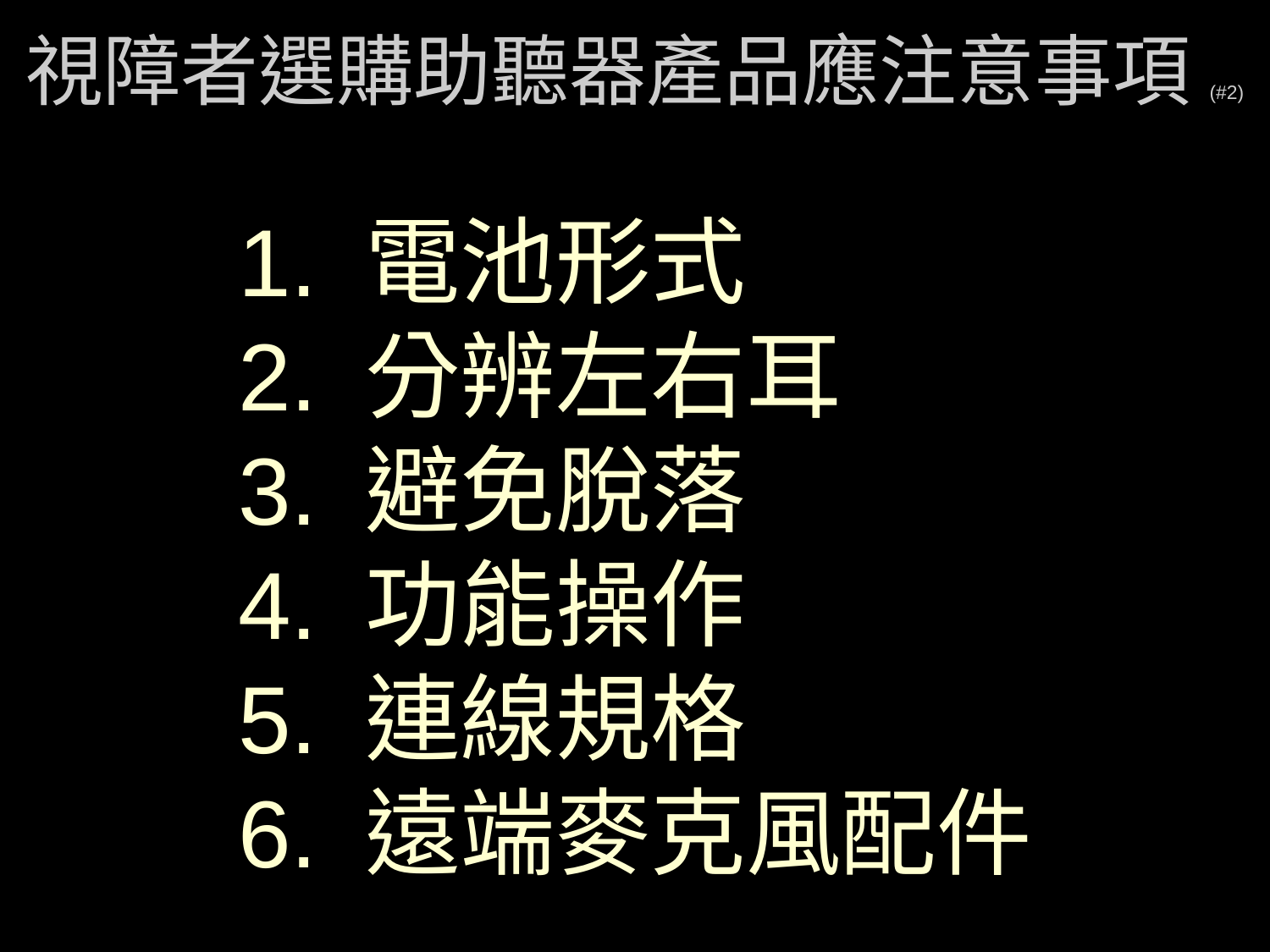

# 視障者選購助聽器產品應注意事項(#2)
電池形式
分辨左右耳
避免脫落
功能操作
連線規格
遠端麥克風配件